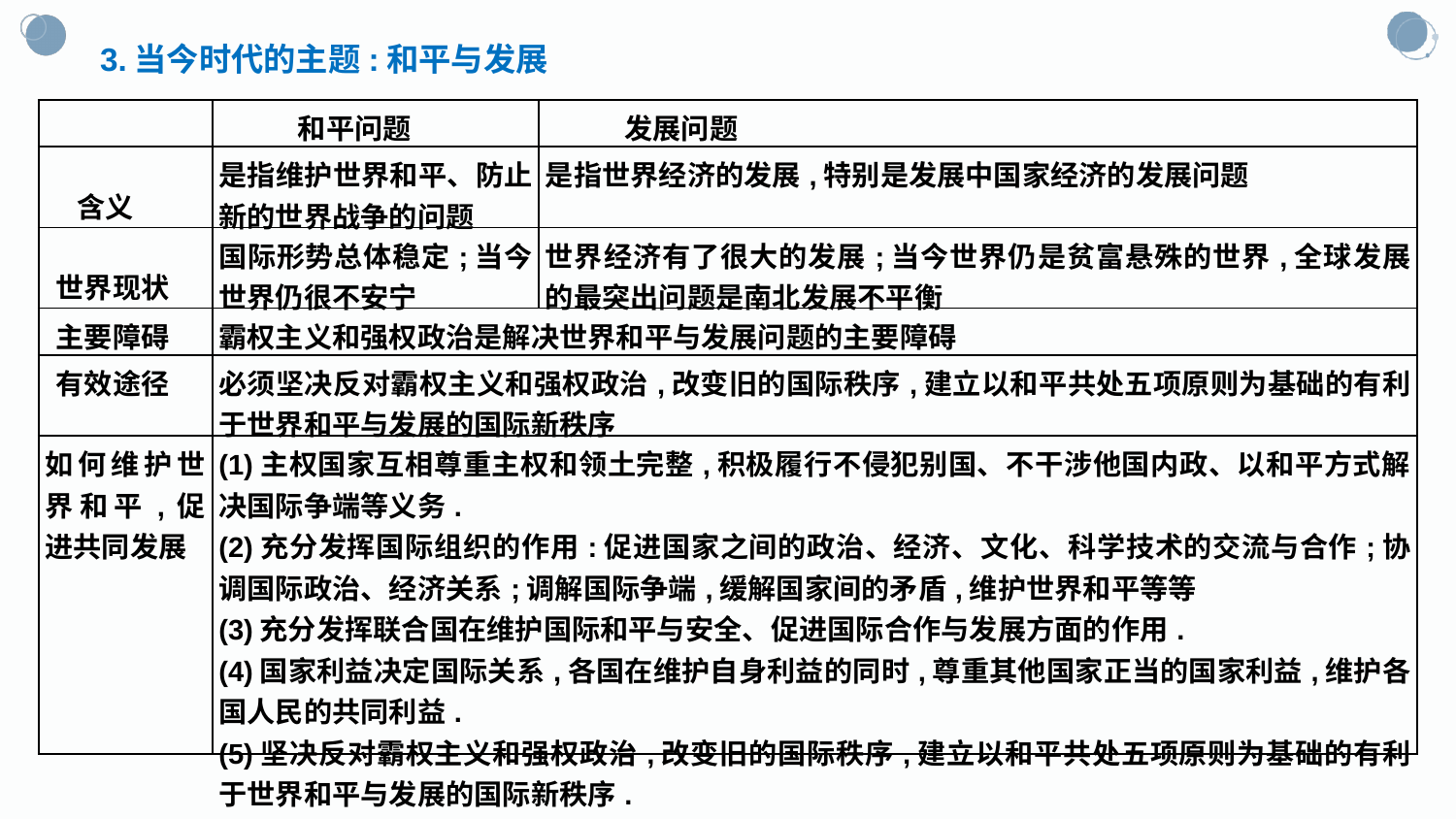

3.当今时代的主题:和平与发展
|  | 和平问题 | 发展问题 |
| --- | --- | --- |
| 含义 | 是指维护世界和平、防止新的世界战争的问题 | 是指世界经济的发展,特别是发展中国家经济的发展问题 |
| 世界现状 | 国际形势总体稳定;当今世界仍很不安宁 | 世界经济有了很大的发展;当今世界仍是贫富悬殊的世界,全球发展的最突出问题是南北发展不平衡 |
| 主要障碍 | 霸权主义和强权政治是解决世界和平与发展问题的主要障碍 |  |
| 有效途径 | 必须坚决反对霸权主义和强权政治,改变旧的国际秩序,建立以和平共处五项原则为基础的有利于世界和平与发展的国际新秩序 |  |
| 如何维护世界和平,促进共同发展 | (1)主权国家互相尊重主权和领土完整,积极履行不侵犯别国、不干涉他国内政、以和平方式解决国际争端等义务. (2)充分发挥国际组织的作用:促进国家之间的政治、经济、文化、科学技术的交流与合作;协调国际政治、经济关系;调解国际争端,缓解国家间的矛盾,维护世界和平等等 (3)充分发挥联合国在维护国际和平与安全、促进国际合作与发展方面的作用. (4)国家利益决定国际关系,各国在维护自身利益的同时,尊重其他国家正当的国家利益,维护各国人民的共同利益. (5)坚决反对霸权主义和强权政治,改变旧的国际秩序,建立以和平共处五项原则为基础的有利于世界和平与发展的国际新秩序. |  |